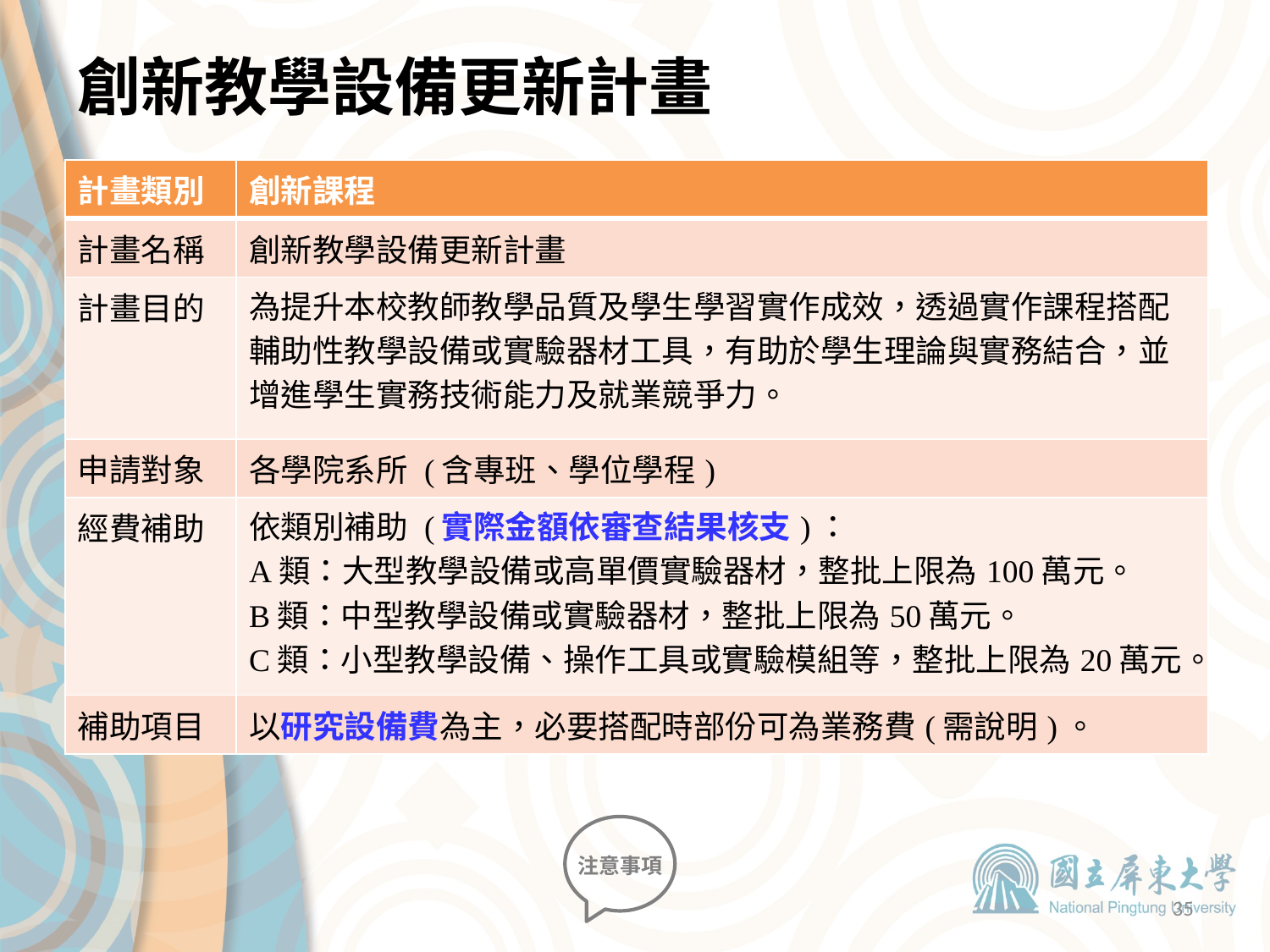

# 創新教學設備更新計畫
| 計畫類別 | 創新課程 |
| --- | --- |
| 計畫名稱 | 創新教學設備更新計畫 |
| 計畫目的 | 為提升本校教師教學品質及學生學習實作成效，透過實作課程搭配輔助性教學設備或實驗器材工具，有助於學生理論與實務結合，並增進學生實務技術能力及就業競爭力。 |
| 申請對象 | 各學院系所 (含專班、學位學程) |
| 經費補助 | 依類別補助 (實際金額依審查結果核支)： A類：大型教學設備或高單價實驗器材，整批上限為100萬元。 B類：中型教學設備或實驗器材，整批上限為50萬元。 C類：小型教學設備、操作工具或實驗模組等，整批上限為20萬元。 |
| 補助項目 | 以研究設備費為主，必要搭配時部份可為業務費(需說明)。 |

注意事項
35